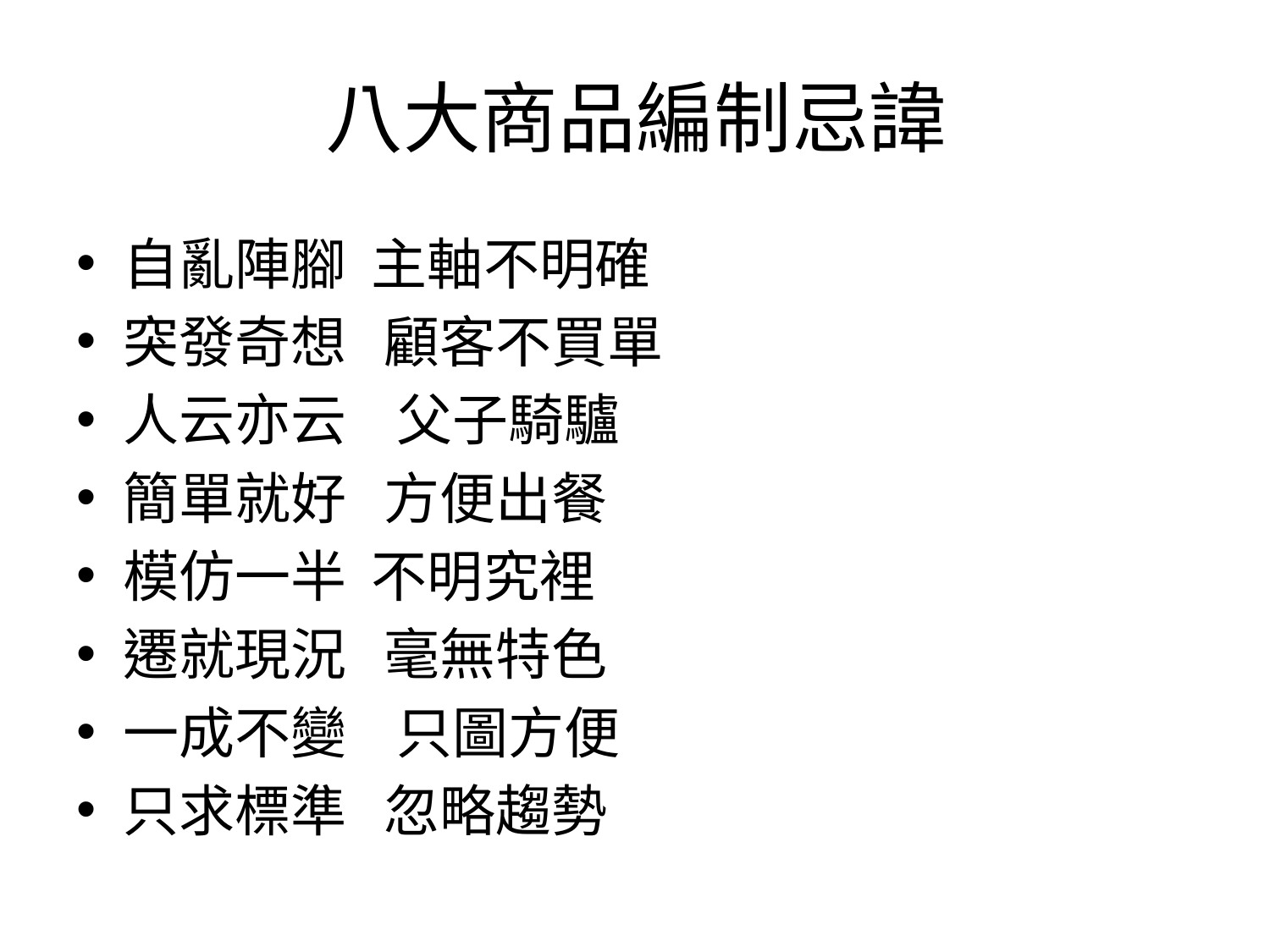

# 八大商品編制忌諱
自亂陣腳  主軸不明確
突發奇想   顧客不買單
人云亦云    父子騎驢
簡單就好   方便出餐
模仿一半  不明究裡
遷就現況   毫無特色
一成不變    只圖方便
只求標準   忽略趨勢